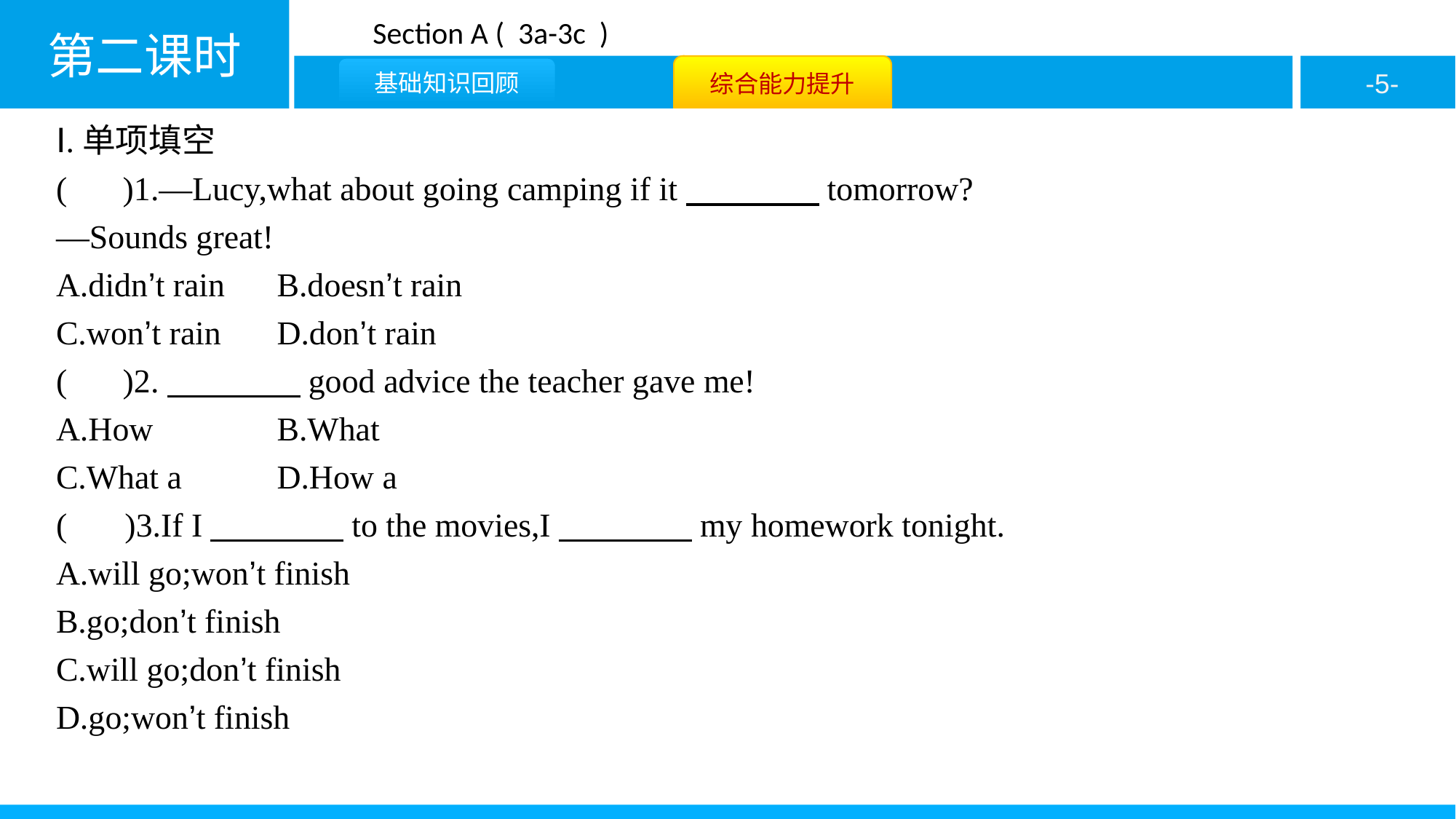

Ⅰ.单项填空
(  B  )1.—Lucy,what about going camping if it　　　　tomorrow?
—Sounds great!
A.didn’t rain   	B.doesn’t rain
C.won’t rain	D.don’t rain
(  B  )2.　　　　good advice the teacher gave me!
A.How         	B.What
C.What a	D.How a
(  D  )3.If I　　　　to the movies,I　　　　my homework tonight.
A.will go;won’t finish
B.go;don’t finish
C.will go;don’t finish
D.go;won’t finish